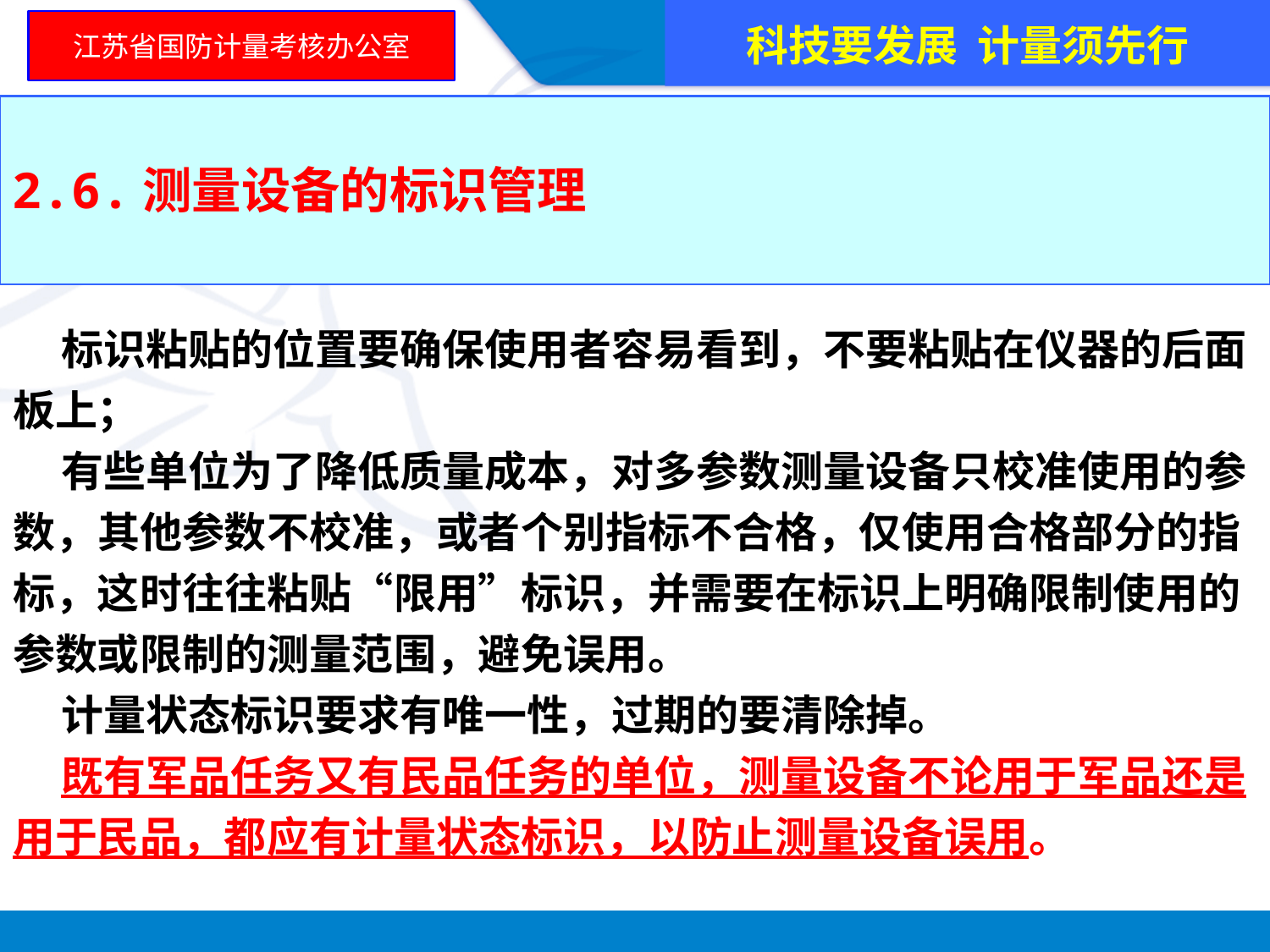

科技要发展  计量须先行
江苏省国防计量考核办公室
2.6.测量设备的标识管理

    标识粘贴的位置要确保使用者容易看到，不要粘贴在仪器的后面板上；
    有些单位为了降低质量成本，对多参数测量设备只校准使用的参数，其他参数不校准，或者个别指标不合格，仅使用合格部分的指标，这时往往粘贴“限用”标识，并需要在标识上明确限制使用的参数或限制的测量范围，避免误用。
    计量状态标识要求有唯一性，过期的要清除掉。
    既有军品任务又有民品任务的单位，测量设备不论用于军品还是用于民品，都应有计量状态标识，以防止测量设备误用。